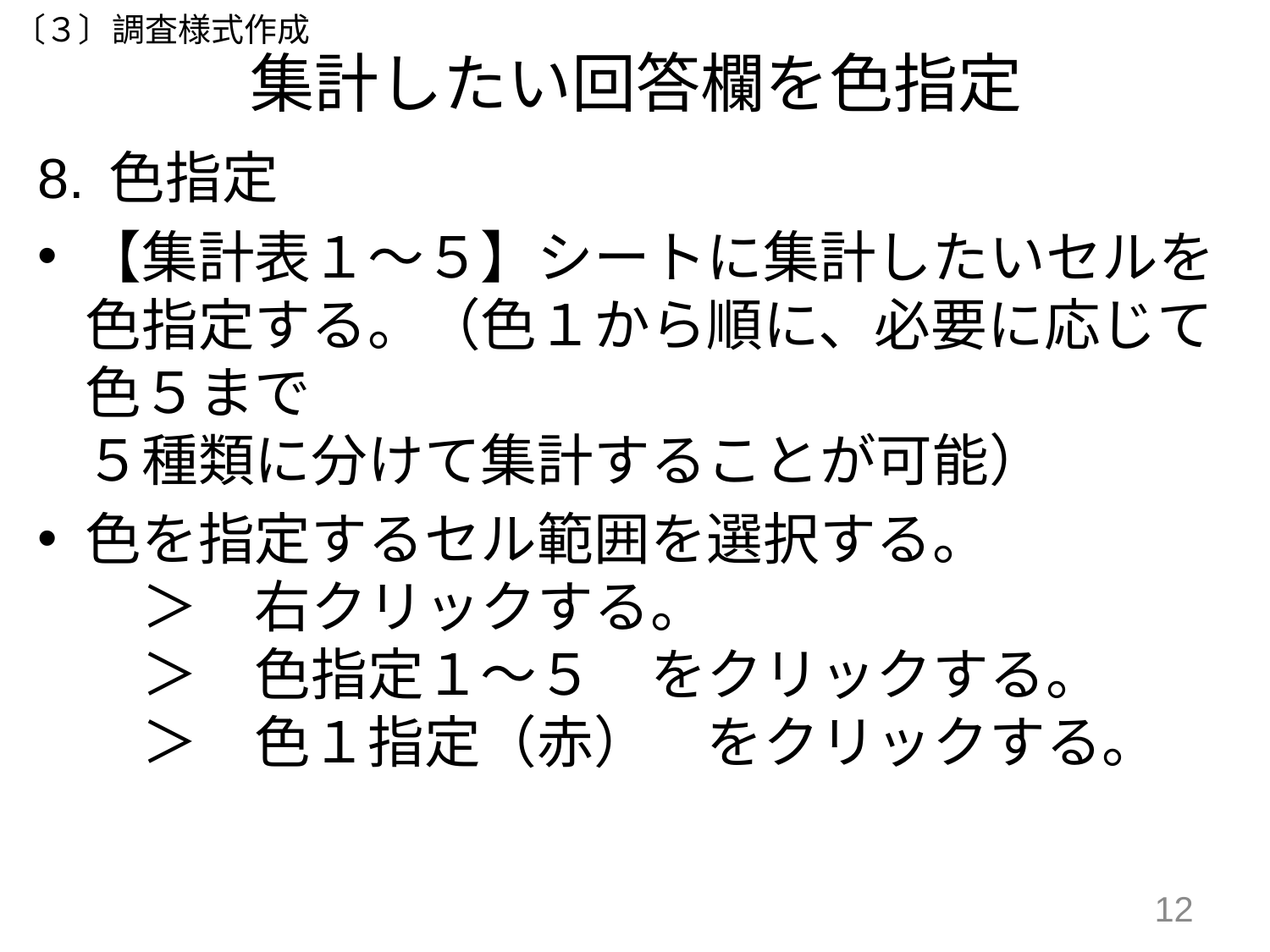

〔３〕調査様式作成
# 集計したい回答欄を色指定
色指定
【集計表１～５】シートに集計したいセルを色指定する。（色１から順に、必要に応じて色５まで
５種類に分けて集計することが可能）
色を指定するセル範囲を選択する。
　＞　右クリックする。
　＞　色指定１～５　をクリックする。
　＞　色１指定（赤）　をクリックする。

12